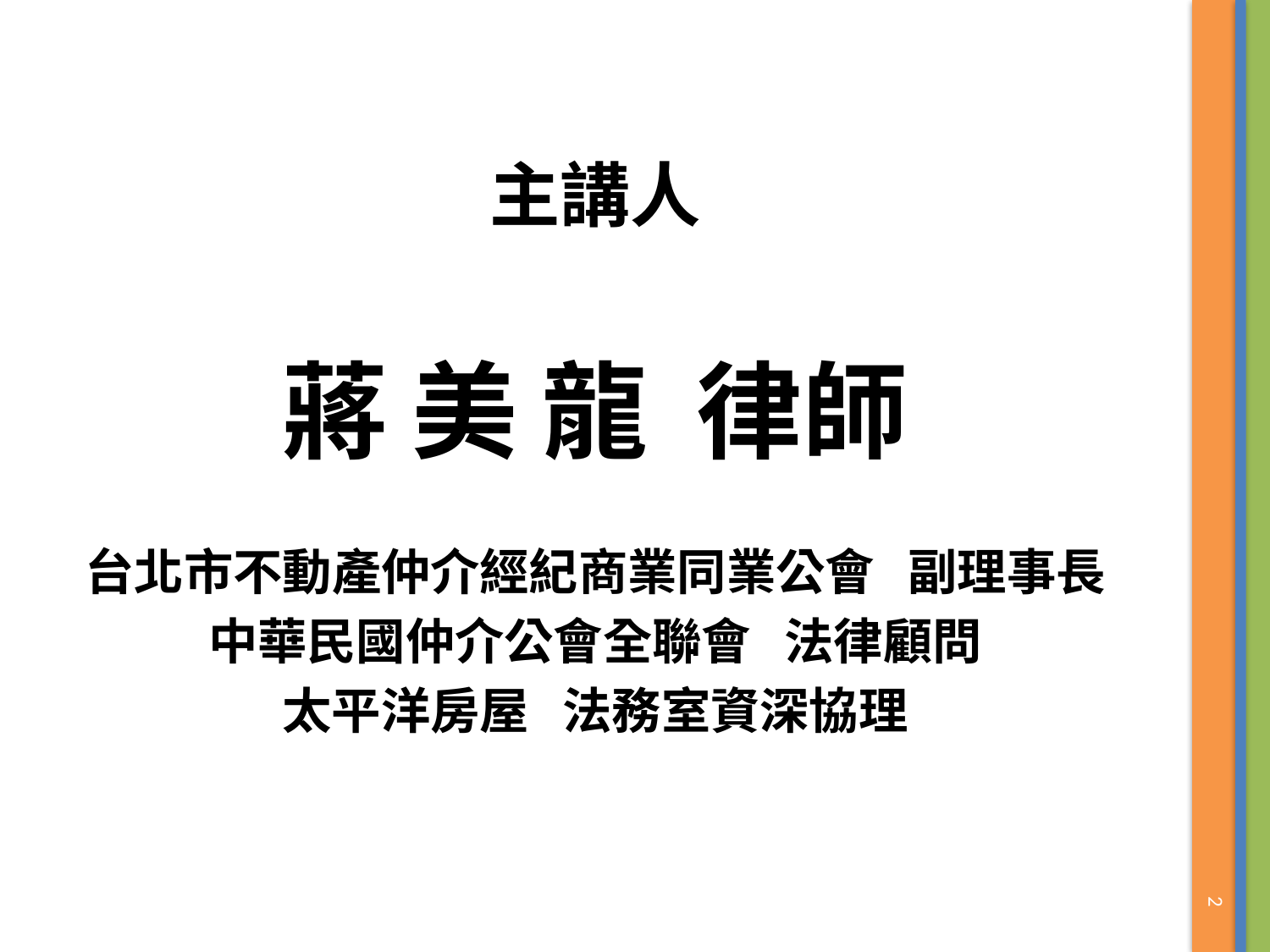

主講人

蔣 美 龍  律師

台北市不動產仲介經紀商業同業公會   副理事長
中華民國仲介公會全聯會   法律顧問
太平洋房屋   法務室資深協理
2